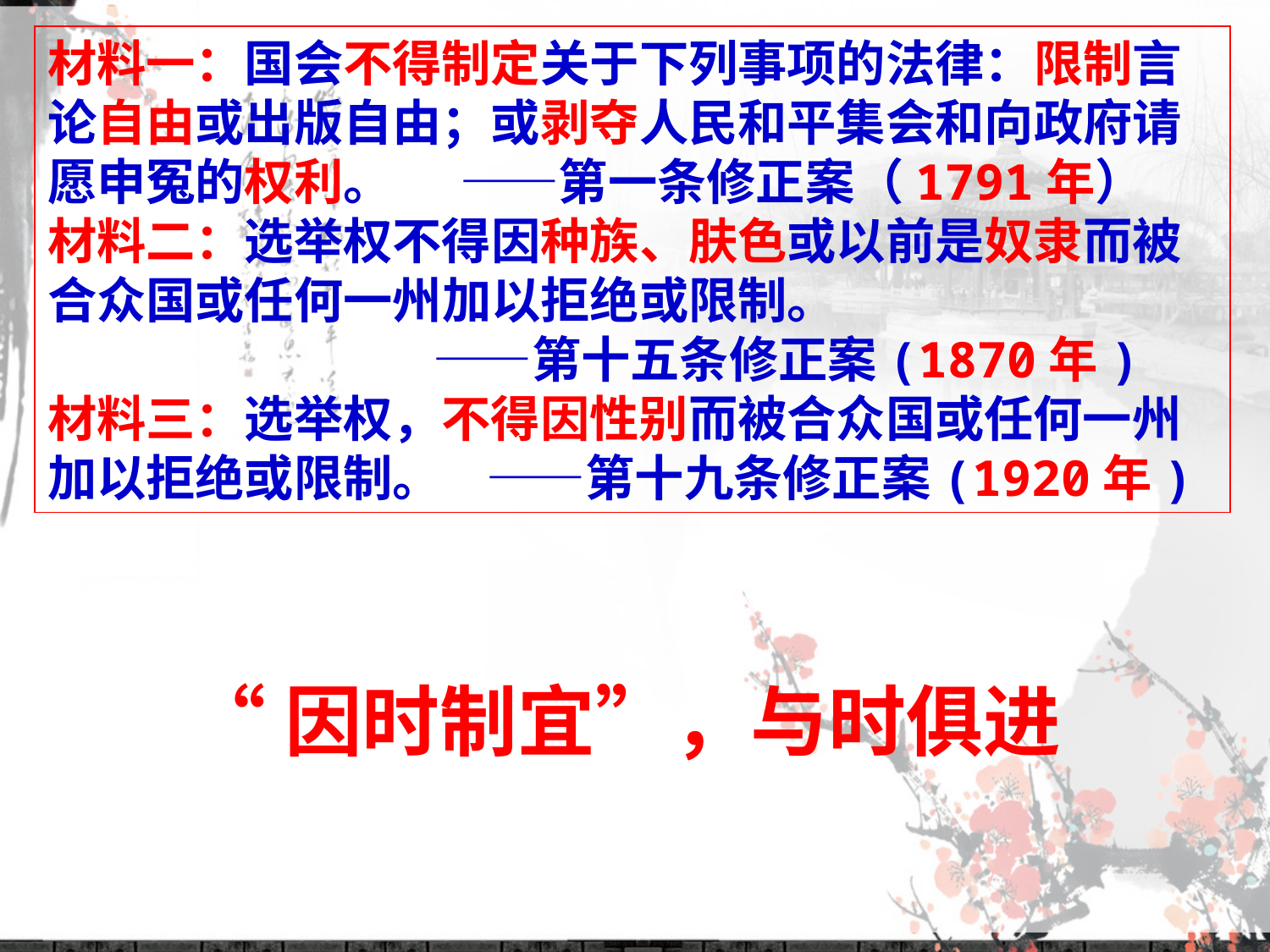

材料一：国会不得制定关于下列事项的法律：限制言论自由或出版自由；或剥夺人民和平集会和向政府请愿申冤的权利。      ——第一条修正案（1791年）
材料二：选举权不得因种族、肤色或以前是奴隶而被合众国或任何一州加以拒绝或限制。
　　　　　　        ——第十五条修正案(1870年)
材料三：选举权，不得因性别而被合众国或任何一州加以拒绝或限制。    ——第十九条修正案(1920年)
“因时制宜”，与时俱进